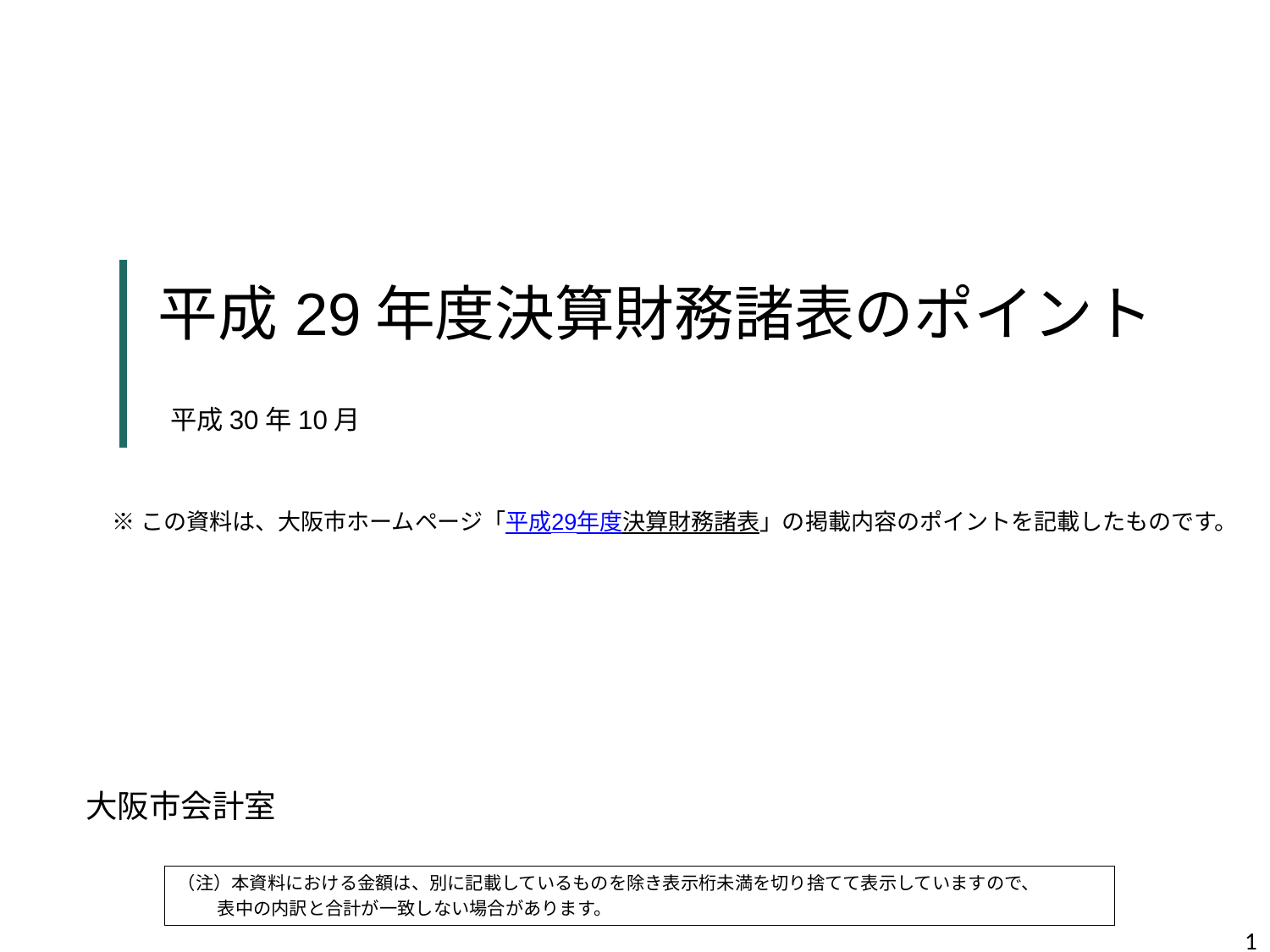

| 平成29年度決算財務諸表のポイント |
| --- |
平成30年10月
※この資料は、大阪市ホームページ「平成29年度決算財務諸表」の掲載内容のポイントを記載したものです。
大阪市会計室
（注）本資料における金額は、別に記載しているものを除き表示桁未満を切り捨てて表示していますので、
         表中の内訳と合計が一致しない場合があります。
1